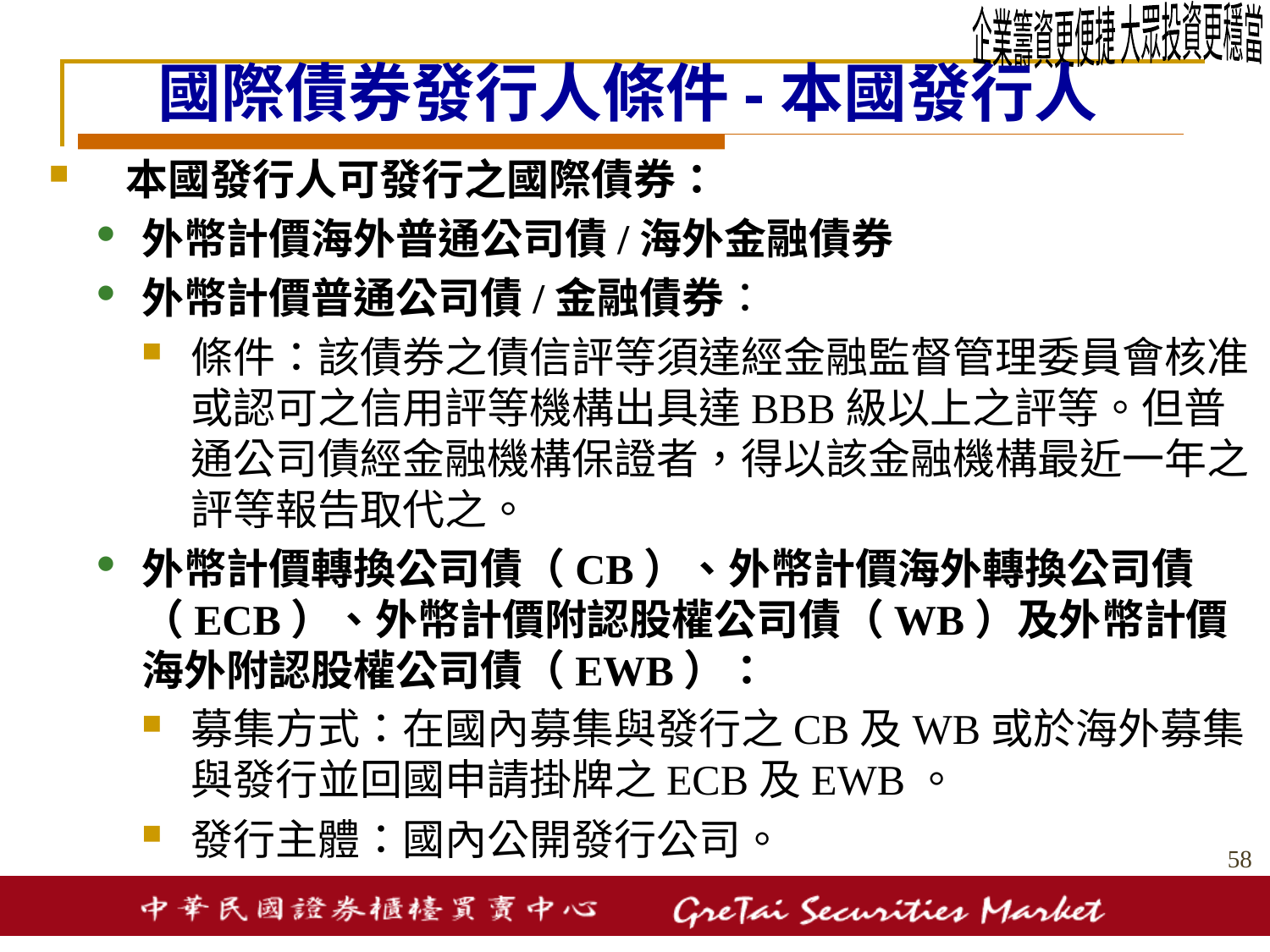

企業籌資更便捷 大眾投資更穩當
# 國際債券發行人條件-本國發行人

  本國發行人可發行之國際債券：
外幣計價海外普通公司債/海外金融債券
外幣計價普通公司債/金融債券：
條件：該債券之債信評等須達經金融監督管理委員會核准或認可之信用評等機構出具達BBB級以上之評等。但普通公司債經金融機構保證者，得以該金融機構最近一年之評等報告取代之。
外幣計價轉換公司債（CB）、外幣計價海外轉換公司債（ECB）、外幣計價附認股權公司債（WB）及外幣計價海外附認股權公司債（EWB）：
募集方式：在國內募集與發行之CB及WB或於海外募集與發行並回國申請掛牌之ECB及EWB。
發行主體：國內公開發行公司。

58